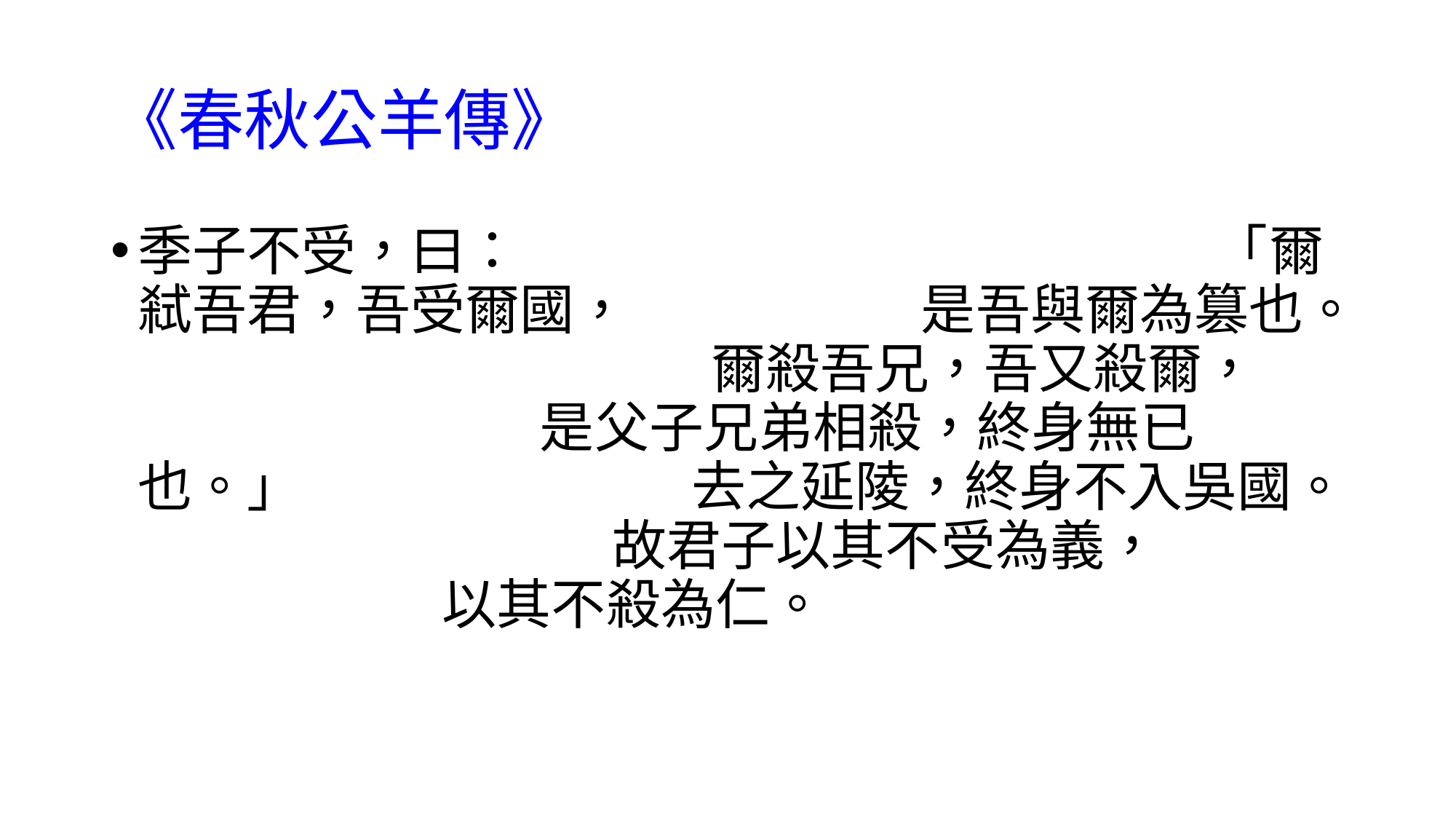

# 《春秋公羊傳》
季子不受，曰：                                                         「爾弒吾君，吾受爾國，                        是吾與爾為篡也。                                               爾殺吾兄，吾又殺爾，                                         是父子兄弟相殺，終身無已也。」                                去之延陵，終身不入吳國。                                       故君子以其不受為義，                                         以其不殺為仁。